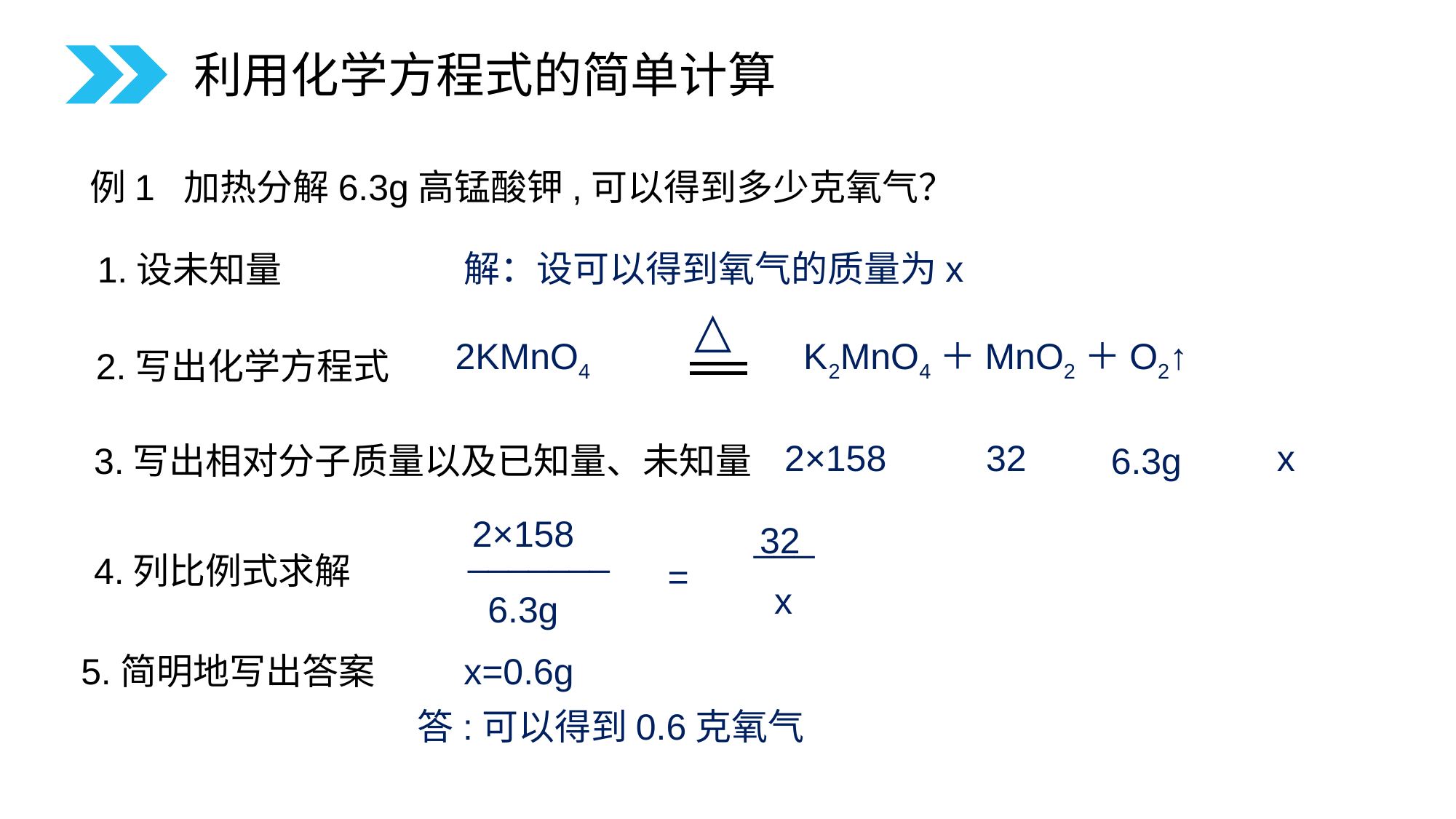

利用化学方程式的简单计算
例1  加热分解6.3g高锰酸钾,可以得到多少克氧气？
解：设可以得到氧气的质量为x
1.设未知量
△
2KMnO4                     K2MnO4＋MnO2＋O2↑
2.写出化学方程式
32
x
2×158
6.3g
3.写出相对分子质量以及已知量、未知量
32
___
_______
2×158
4.列比例式求解
=
x
6.3g
5.简明地写出答案
x=0.6g
答:可以得到0.6克氧气